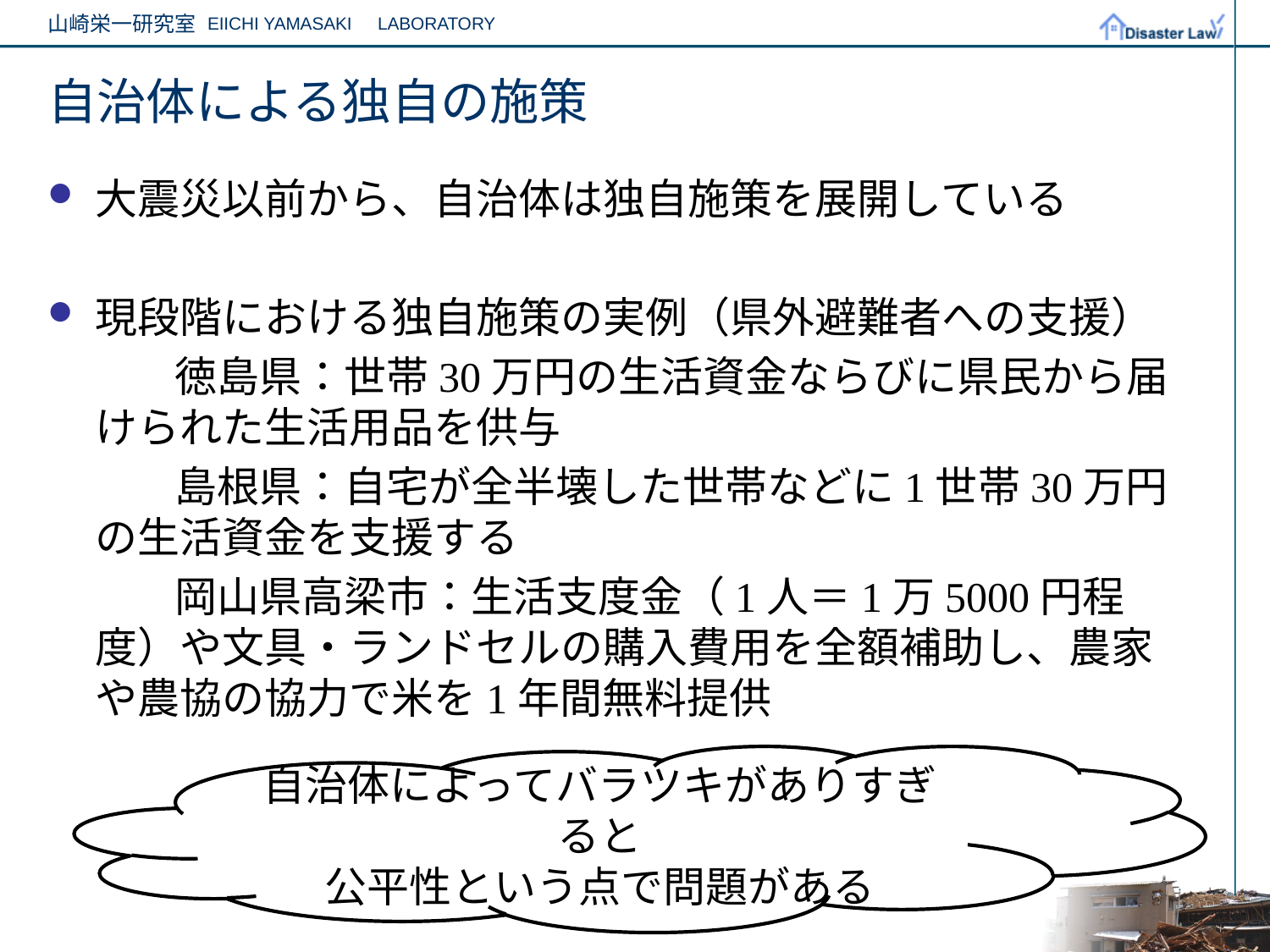

# 自治体による独自の施策
大震災以前から、自治体は独自施策を展開している

現段階における独自施策の実例（県外避難者への支援）
　　　徳島県：世帯30万円の生活資金ならびに県民から届けられた生活用品を供与
　　　島根県：自宅が全半壊した世帯などに1世帯30万円の生活資金を支援する
　　　岡山県高梁市：生活支度金（1人＝1万5000円程度）や文具・ランドセルの購入費用を全額補助し、農家や農協の協力で米を1年間無料提供

自治体によってバラツキがありすぎると
公平性という点で問題がある